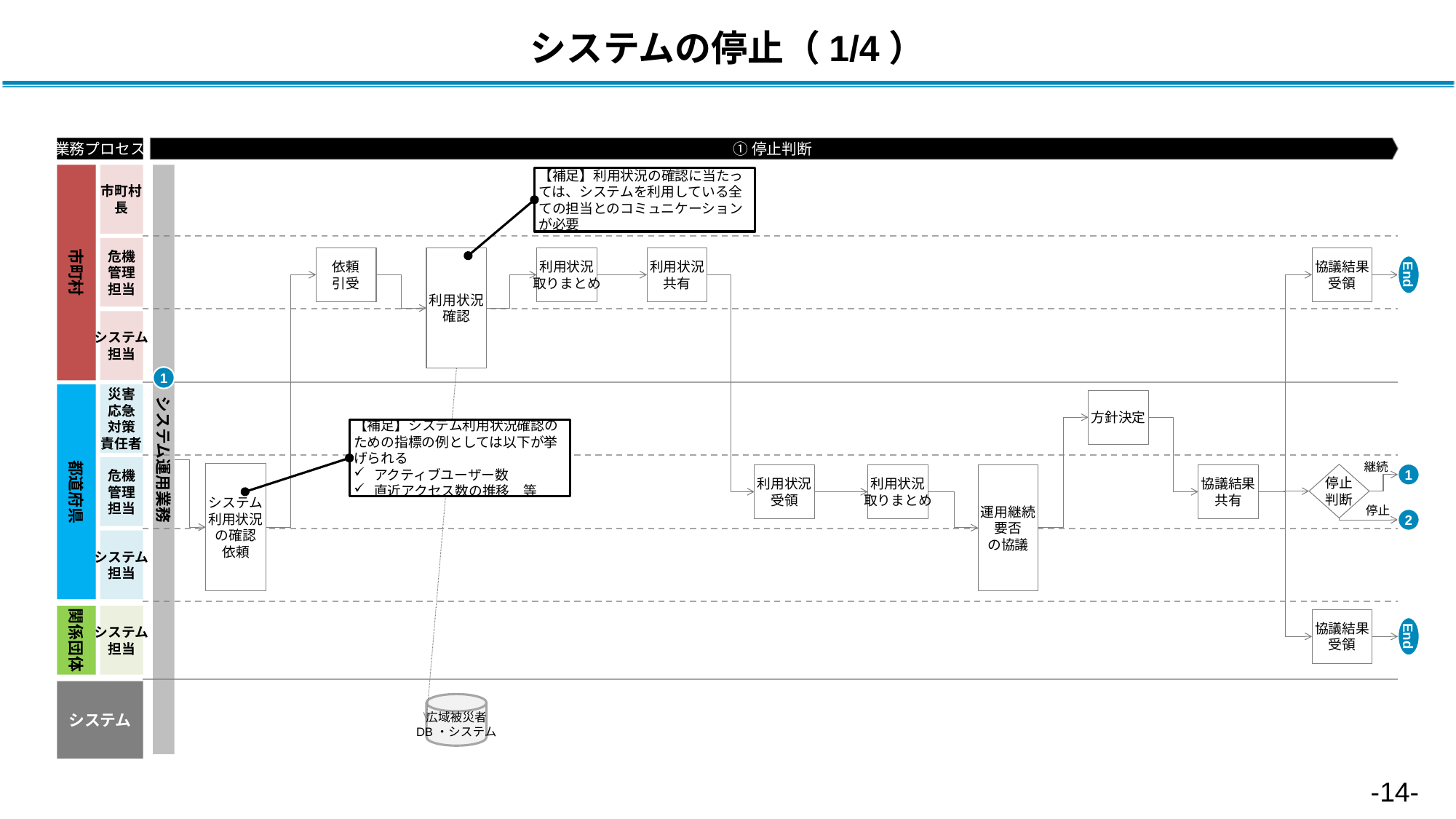

# システムの停止（1/4）
①停止判断
業務プロセス
システム運用業務
市町村
市町村
長
【補足】利用状況の確認に当たっては、システムを利用している全ての担当とのコミュニケーションが必要

危機
管理
担当

利用状況
確認
依頼
引受
利用状況
取りまとめ
利用状況
共有
協議結果
受領
End
システム
担当

1
災害
応急
対策
責任者
都道府県

方針決定
【補足】システム利用状況確認のための指標の例としては以下が挙げられる
アクティブユーザー数
直近アクセス数の推移　等
継続
危機
管理
担当
システム
利用状況
の確認
依頼

1
停止
判断
利用状況
受領
利用状況
取りまとめ
運用継続
要否
の協議
協議結果
共有
停止
2
システム
担当

関係団体
システム
担当
協議結果
受領

End
システム
広域被災者
DB・システム